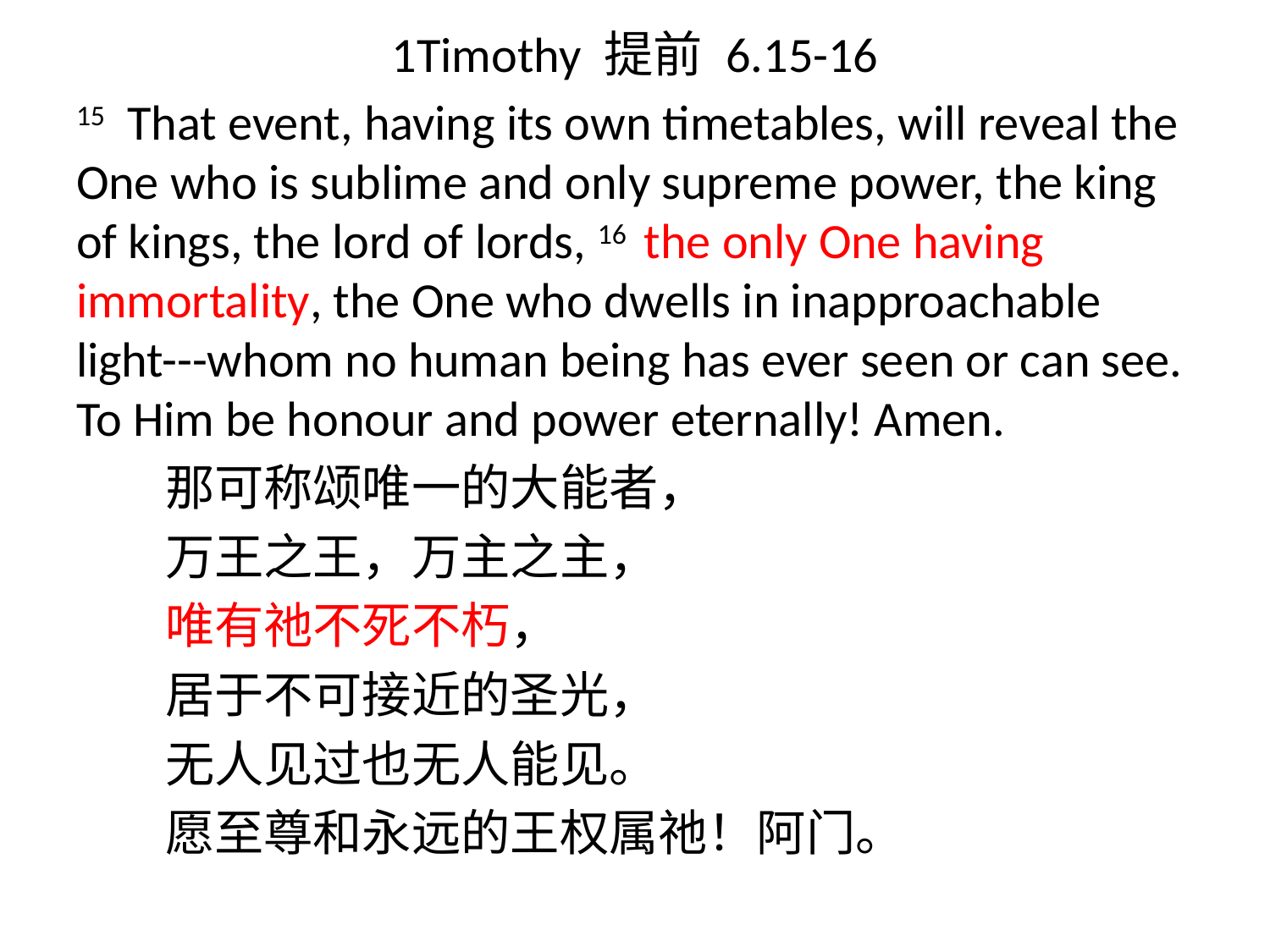

# 1Timothy 提前 6.15-16
15  That event, having its own timetables, will reveal the One who is sublime and only supreme power, the king of kings, the lord of lords, 16  the only One having immortality, the One who dwells in inapproachable light---whom no human being has ever seen or can see. To Him be honour and power eternally! Amen.
       那可称颂唯一的大能者，
       万王之王，万主之主，
       唯有祂不死不朽，
       居于不可接近的圣光，
       无人见过也无人能见。
       愿至尊和永远的王权属祂！阿门。